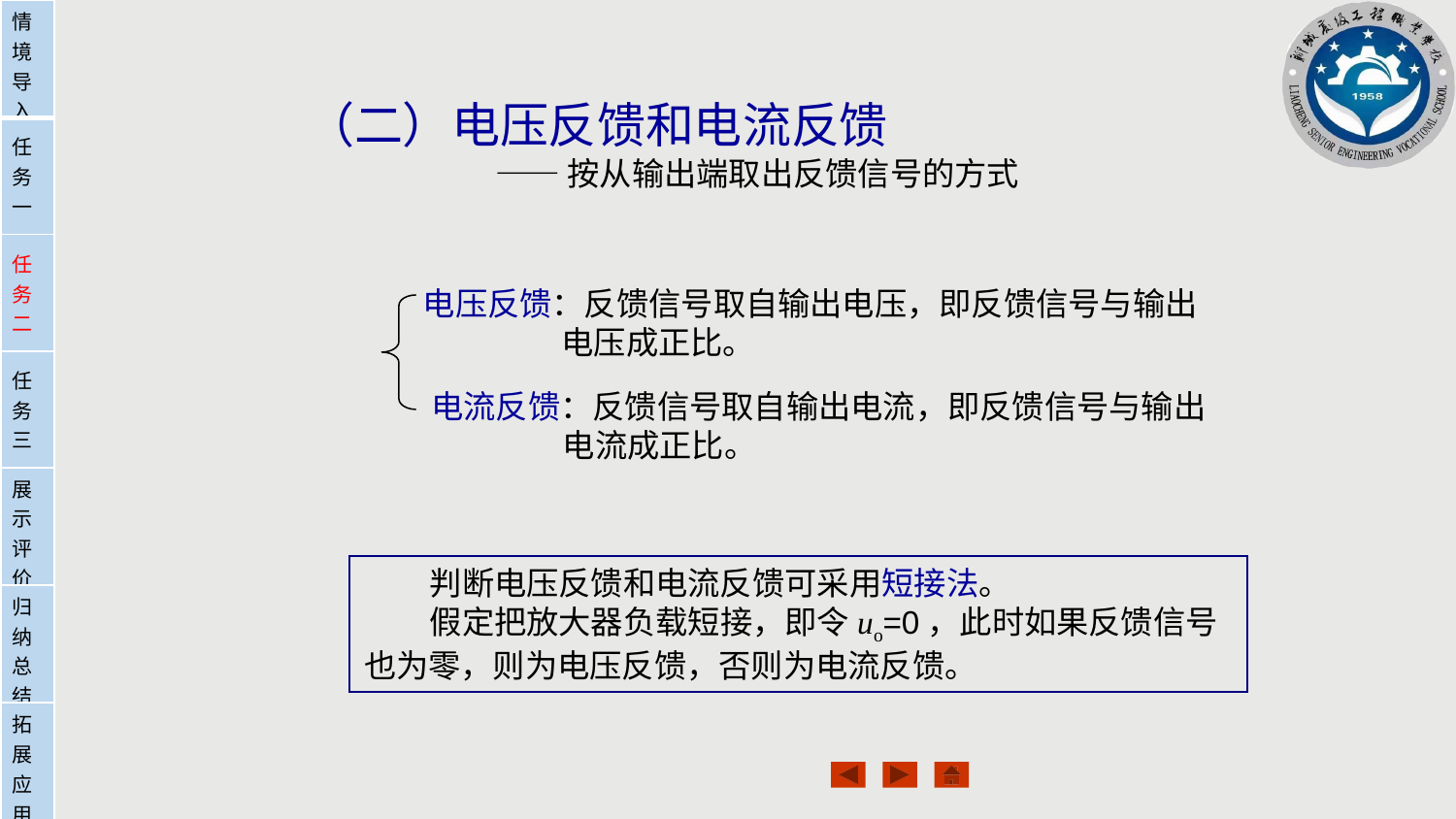

| 情境导入 |
| --- |
| 任务一 |
| 任务二 |
| 任务三 |
| 展示评价 |
| 归纳总结 |
| 拓展应用 |
（二）电压反馈和电流反馈
                          ——按从输出端取出反馈信号的方式
电压反馈：反馈信号取自输出电压，即反馈信号与输出
                  电压成正比。

电流反馈：反馈信号取自输出电流，即反馈信号与输出
                 电流成正比。
        判断电压反馈和电流反馈可采用短接法。
        假定把放大器负载短接，即令uo=0，此时如果反馈信号
也为零，则为电压反馈，否则为电流反馈。